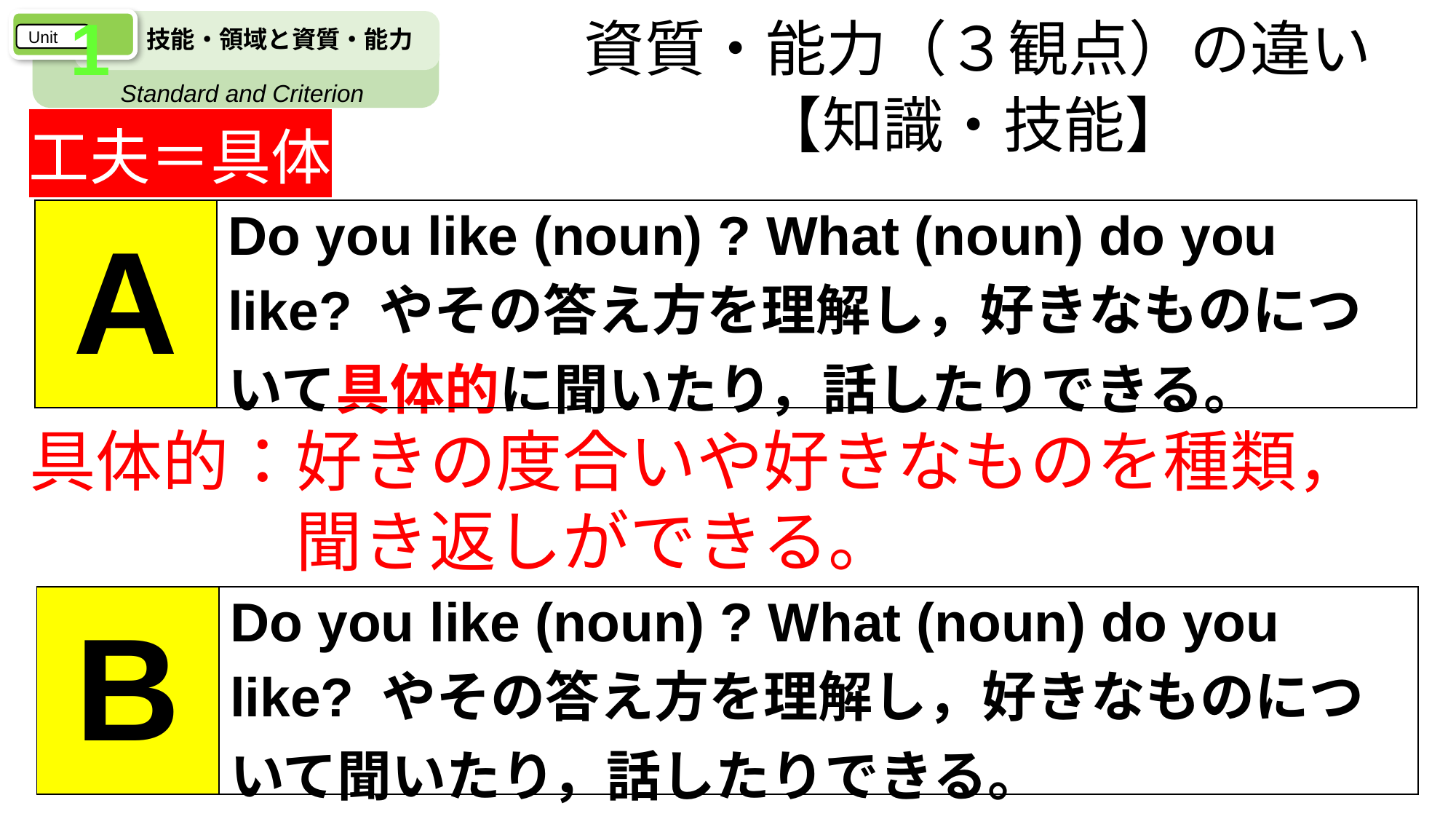

1

Unit
技能・領域と資質・能力
Standard and Criterion
資質・能力（３観点）の違い
【知識・技能】
工夫＝具体
| A | Do you like (noun) ? What (noun) do you like? やその答え方を理解し，好きなものについて具体的に聞いたり，話したりできる。 |
| --- | --- |
具体的：好きの度合いや好きなものを種類，
　　　　聞き返しができる。
| B | Do you like (noun) ? What (noun) do you like? やその答え方を理解し，好きなものについて聞いたり，話したりできる。 |
| --- | --- |